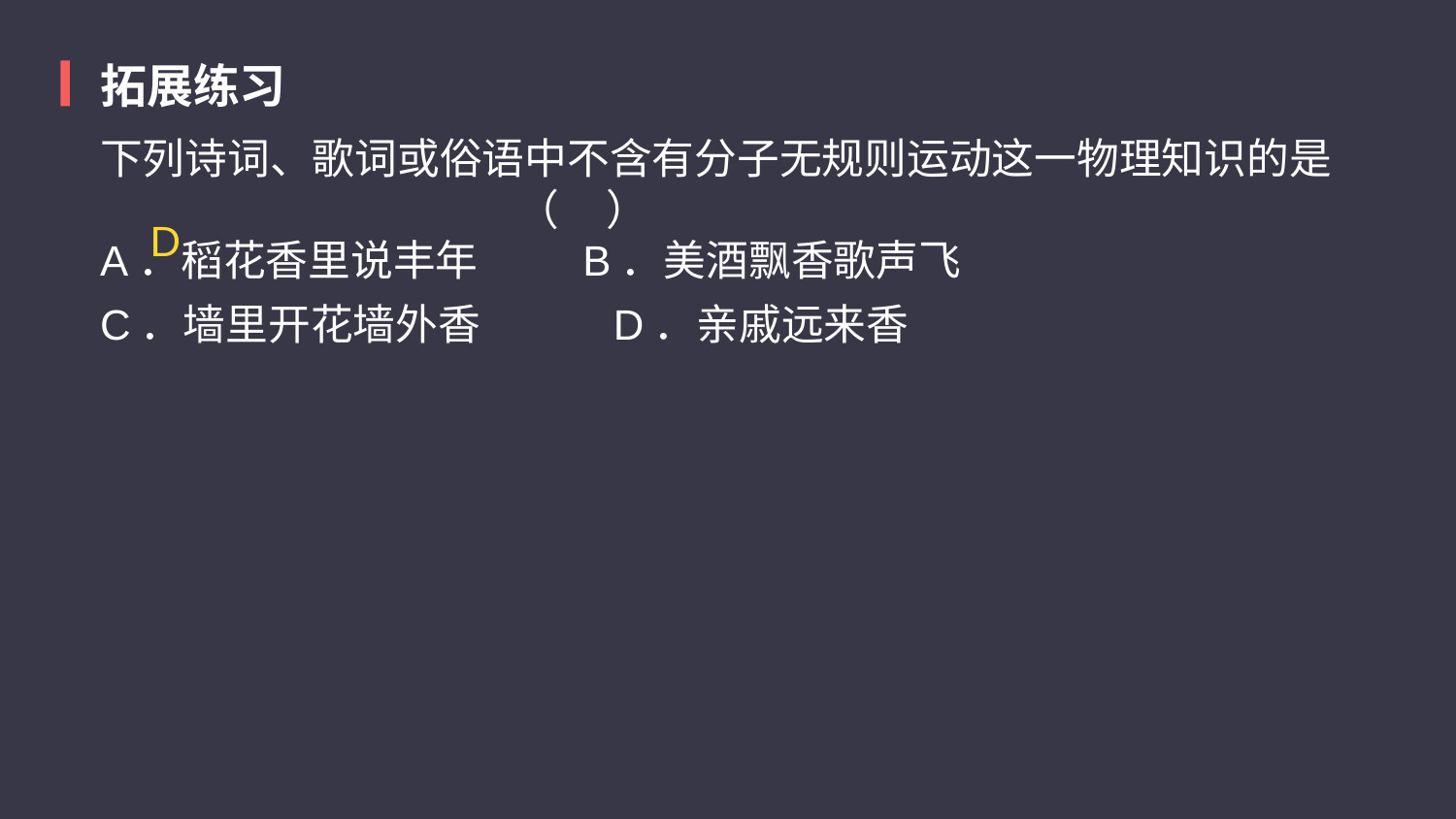

拓展练习

下列诗词、歌词或俗语中不含有分子无规则运动这一物理知识的是                                             （     ）
A．稻花香里说丰年　　 B．美酒飘香歌声飞
C．墙里开花墙外香　　    D．亲戚远来香
D